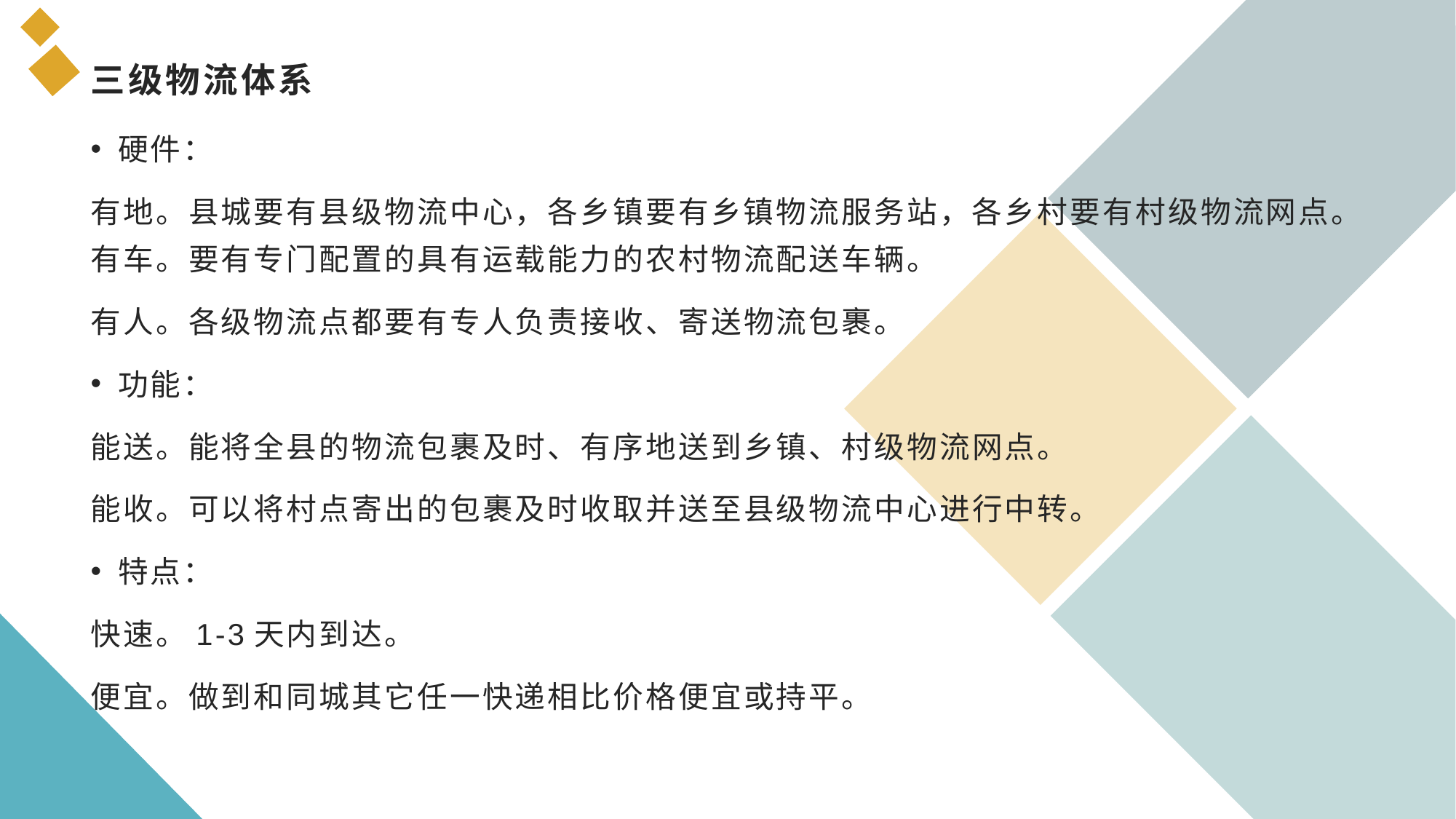

# 三级物流体系
硬件：
有地。县城要有县级物流中心，各乡镇要有乡镇物流服务站，各乡村要有村级物流网点。有车。要有专门配置的具有运载能力的农村物流配送车辆。
有人。各级物流点都要有专人负责接收、寄送物流包裹。
功能：
能送。能将全县的物流包裹及时、有序地送到乡镇、村级物流网点。
能收。可以将村点寄出的包裹及时收取并送至县级物流中心进行中转。
特点：
快速。1-3天内到达。
便宜。做到和同城其它任一快递相比价格便宜或持平。